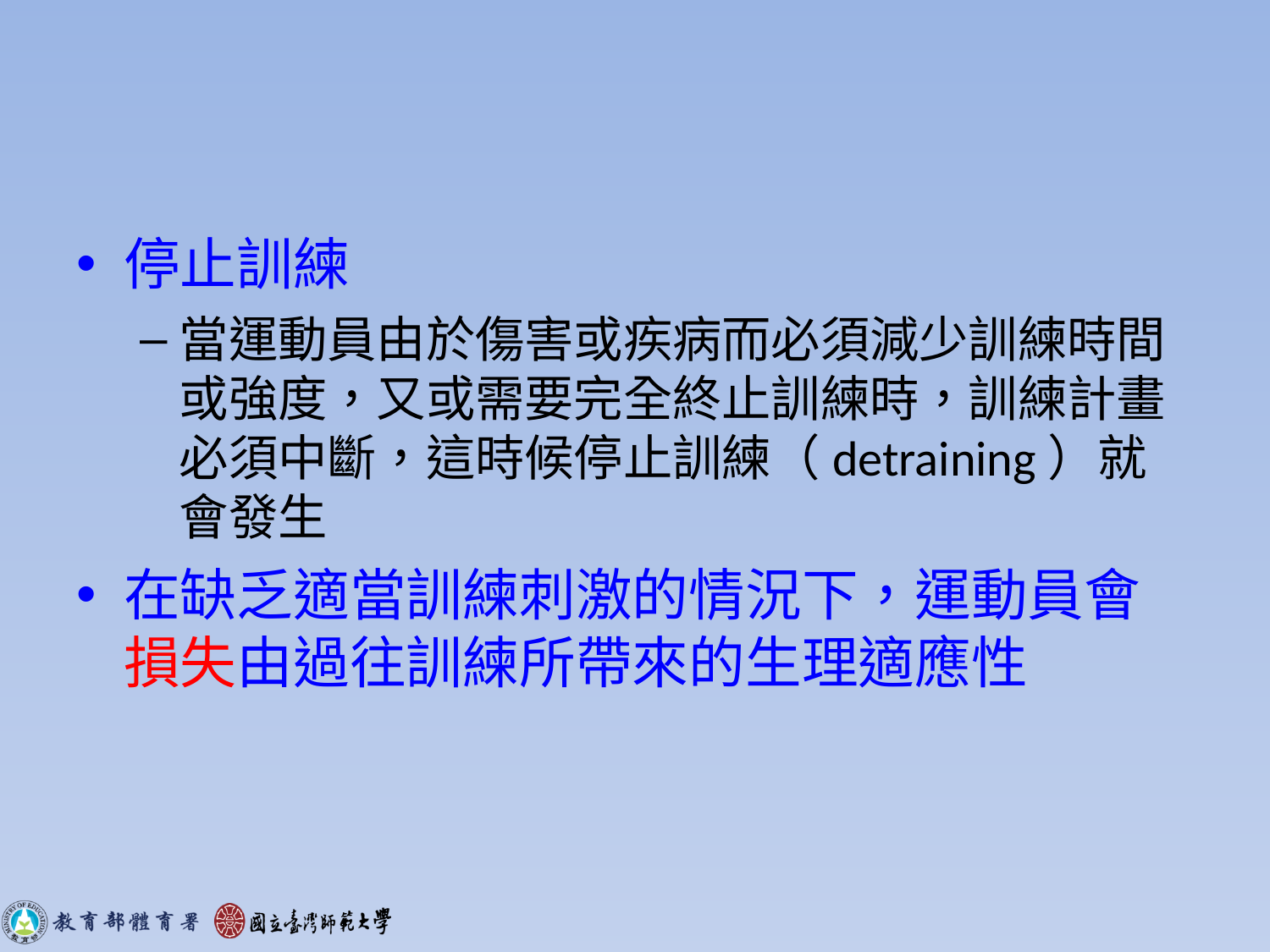

#
停止訓練
當運動員由於傷害或疾病而必須減少訓練時間或強度，又或需要完全終止訓練時，訓練計畫必須中斷，這時候停止訓練（detraining）就會發生
在缺乏適當訓練刺激的情況下，運動員會損失由過往訓練所帶來的生理適應性